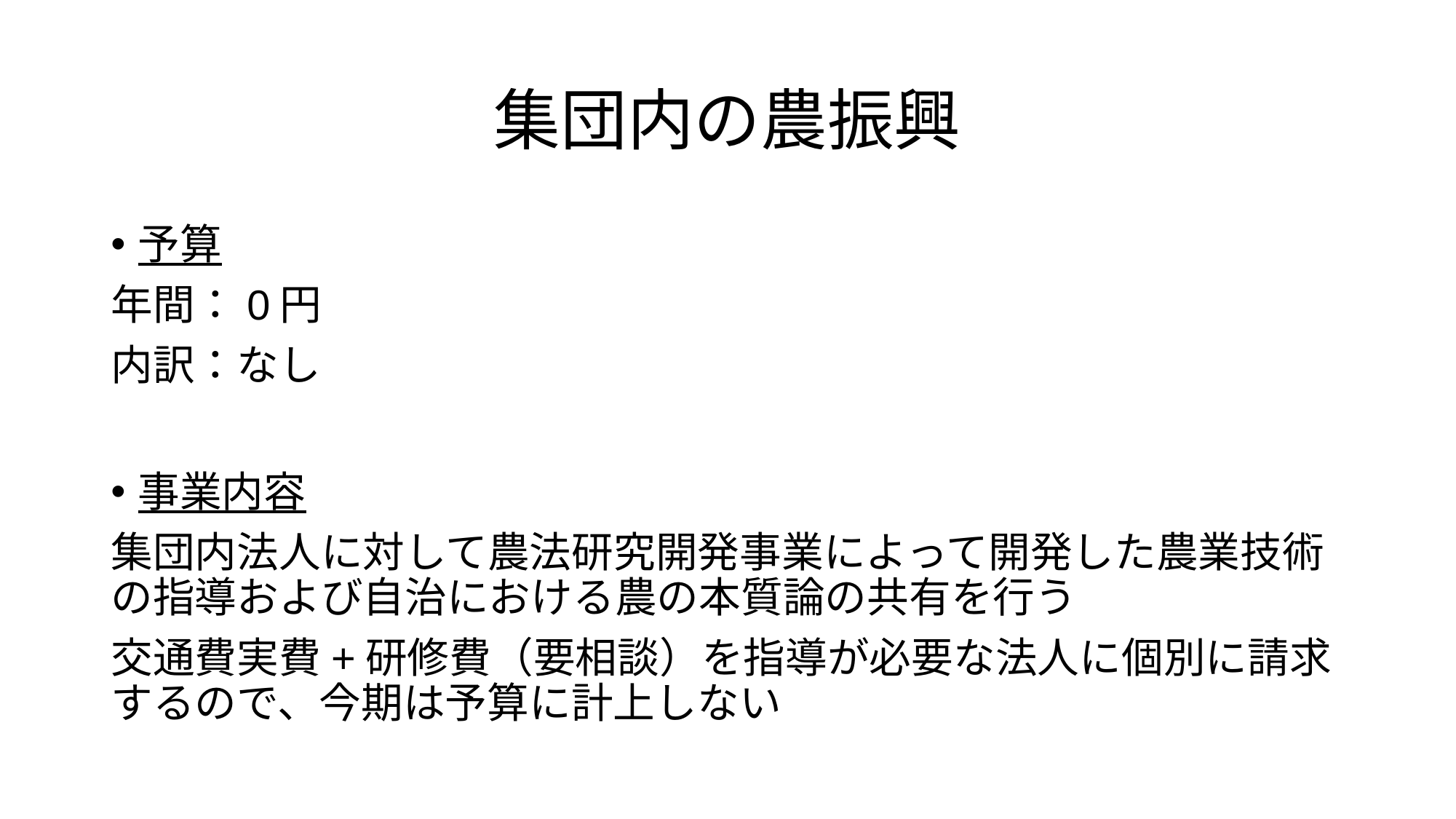

# 集団内の農振興
予算
年間：0円
内訳：なし

事業内容
集団内法人に対して農法研究開発事業によって開発した農業技術の指導および自治における農の本質論の共有を行う
交通費実費+研修費（要相談）を指導が必要な法人に個別に請求するので、今期は予算に計上しない